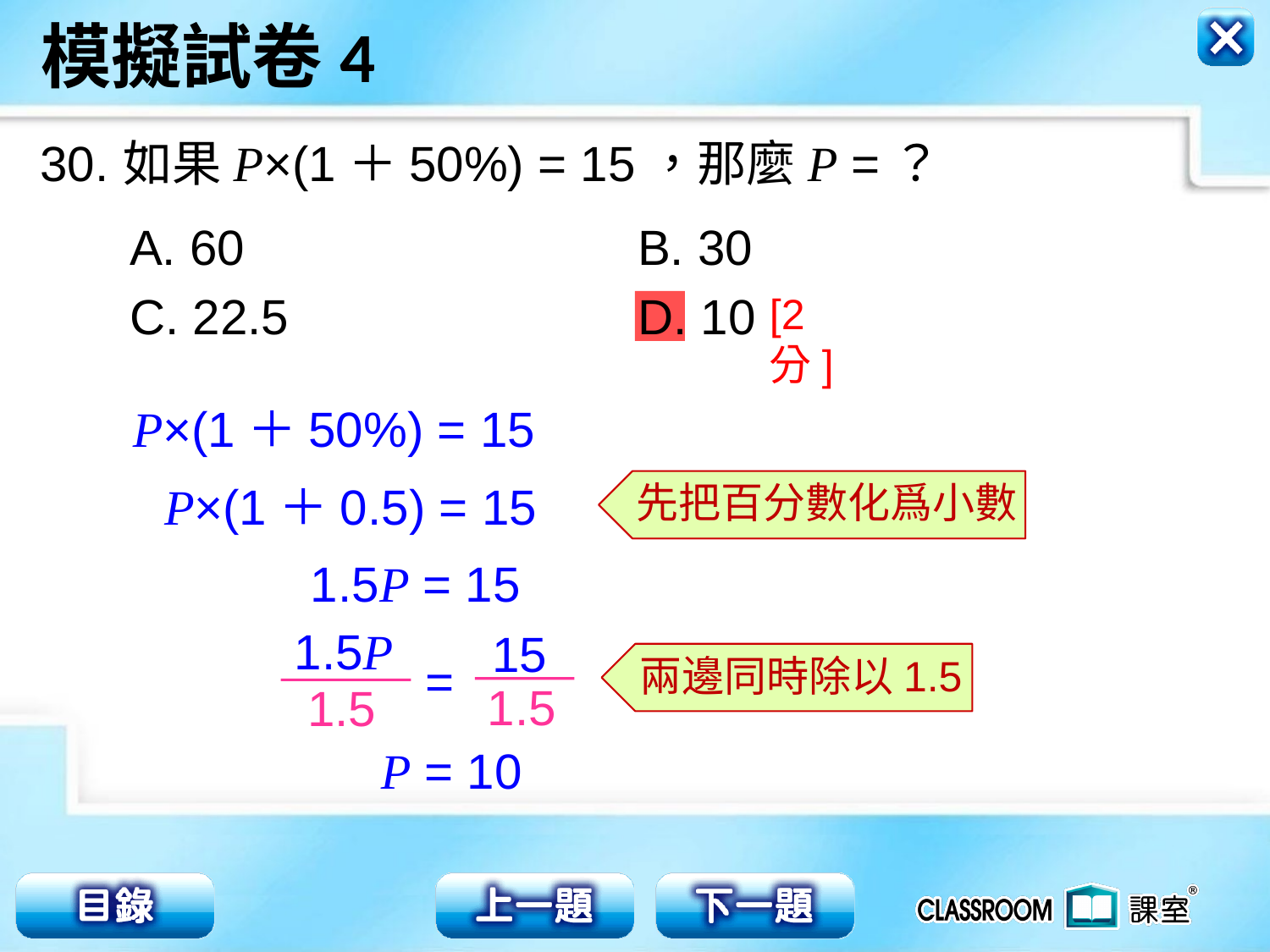

30.
如果P×(1＋50%) = 15，那麼P =？
A. 60				B. 30
C. 22.5			D. 10
[2分]

P×(1＋50%) = 15
P×(1＋0.5) = 15
先把百分數化爲小數

1.5P = 15
1.5P
15
兩邊同時除以1.5

=
1.5

1.5

P = 10